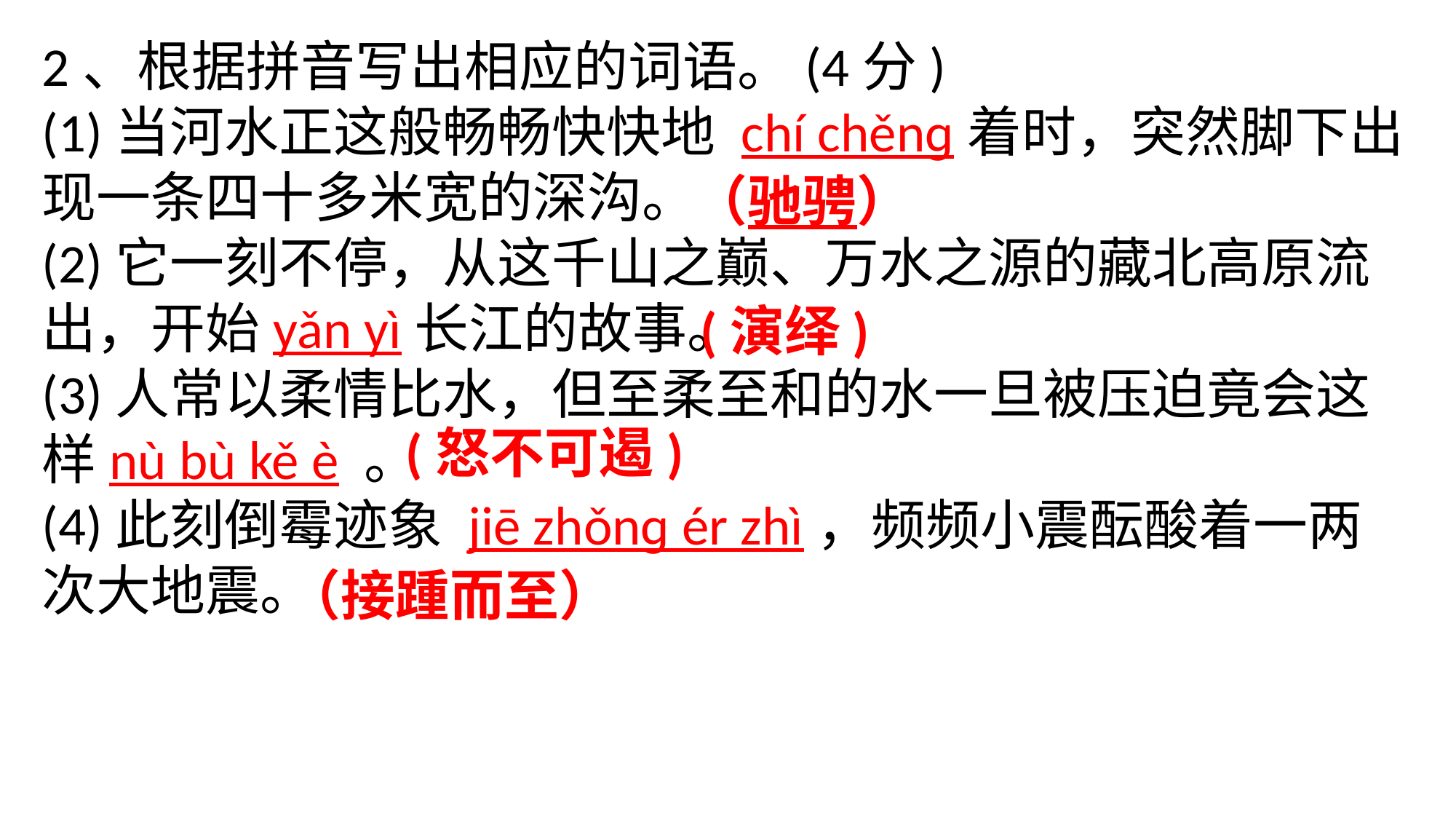

2、根据拼音写出相应的词语。(4分)
(1)当河水正这般畅畅快快地 chí chěnɡ着时，突然脚下出现一条四十多米宽的深沟。
(2)它一刻不停，从这千山之巅、万水之源的藏北高原流出，开始yǎn yì长江的故事。
(3)人常以柔情比水，但至柔至和的水一旦被压迫竟会这样nù bù kě è 。
(4)此刻倒霉迹象 jiē zhǒnɡ ér zhì，频频小震酝酸着一两次大地震。
（驰骋）
(演绎)
 (怒不可遏)
（接踵而至）